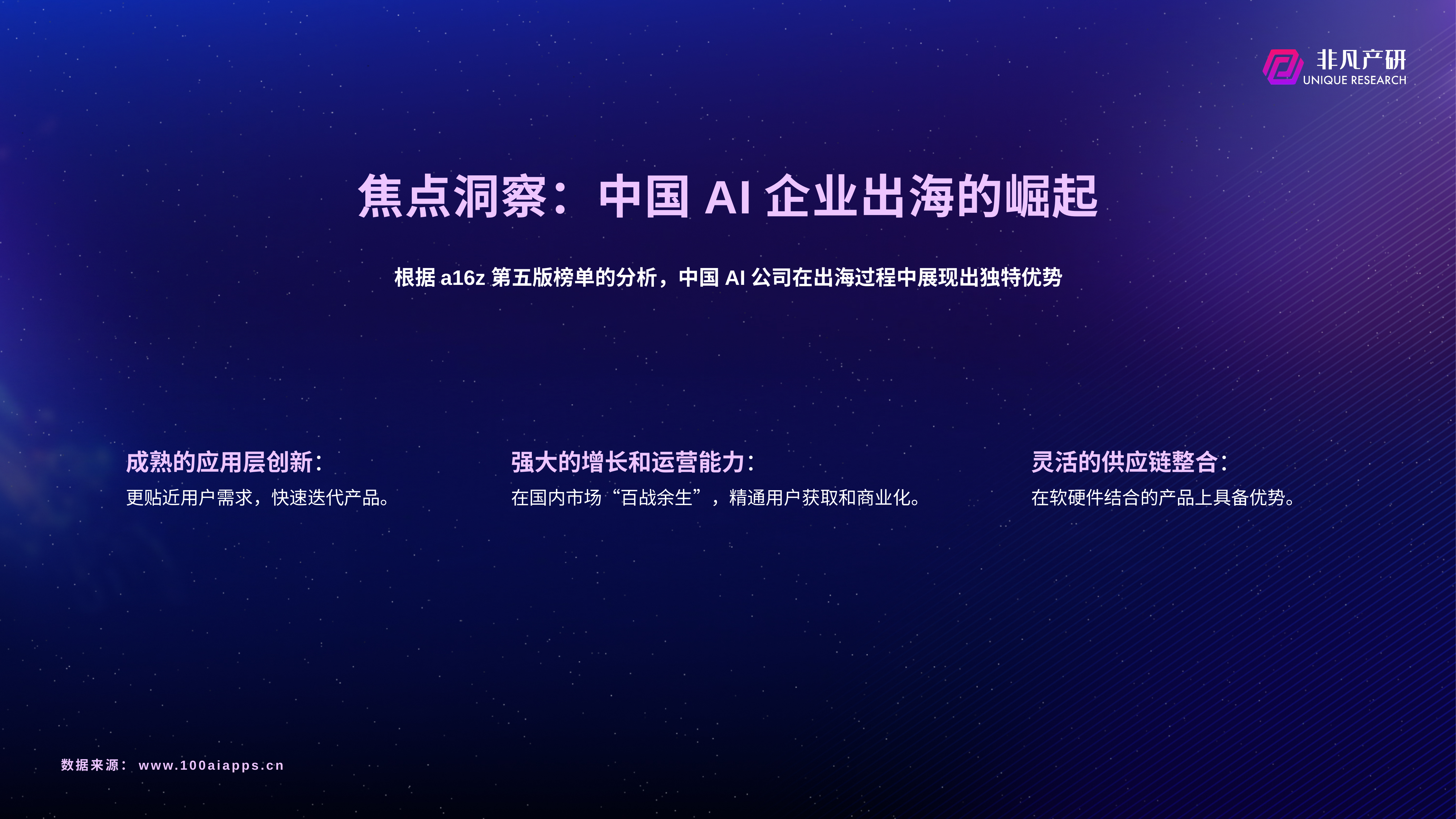

# 焦点洞察：中国AI企业出海的崛起
根据a16z第五版榜单的分析，中国AI公司在出海过程中展现出独特优势
成熟的应用层创新：
更贴近用户需求，快速迭代产品。

强大的增长和运营能力：
在国内市场“百战余生”，精通用户获取和商业化。
灵活的供应链整合：
在软硬件结合的产品上具备优势。